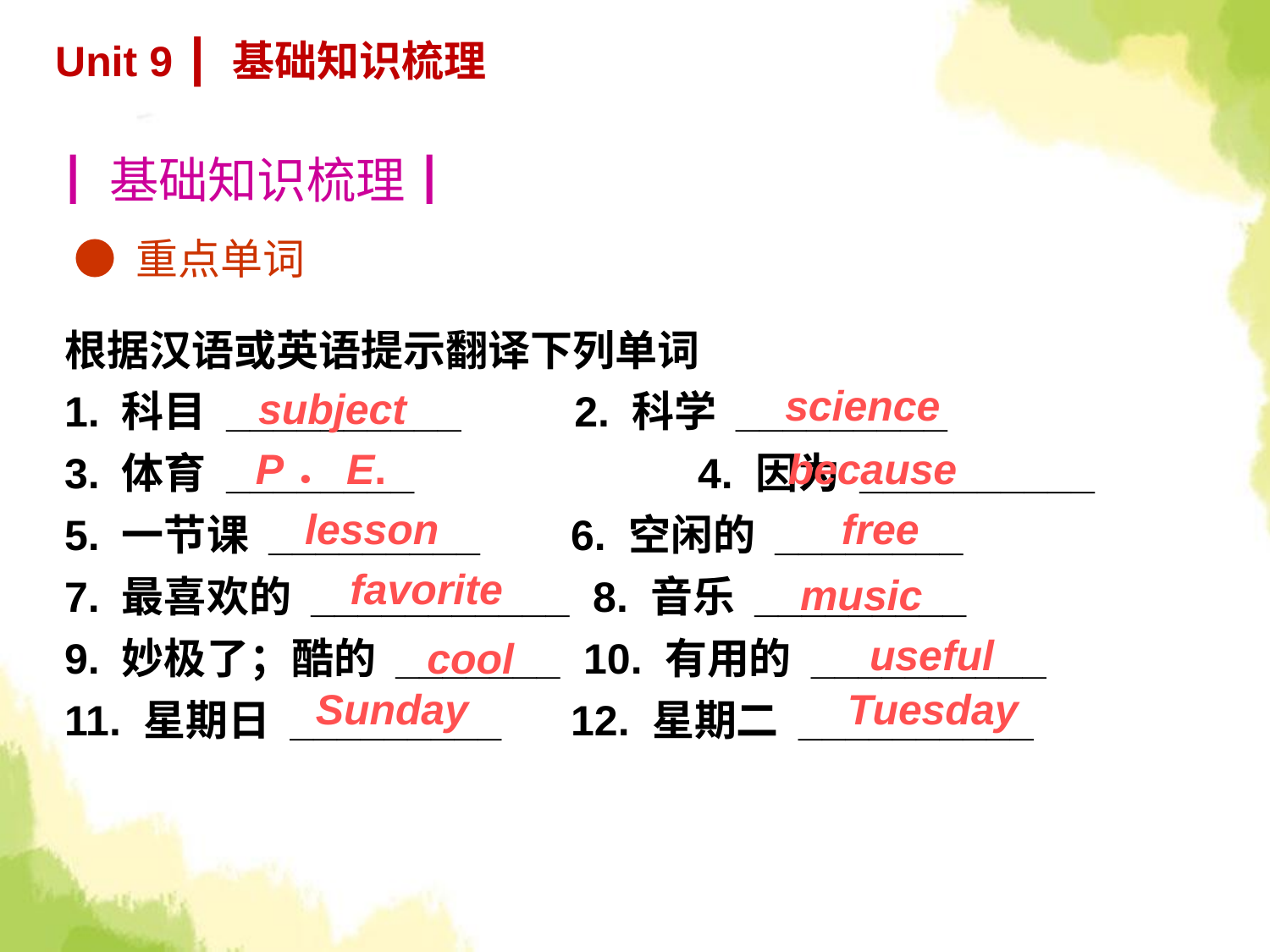

Unit 9 ┃ 基础知识梳理
┃基础知识梳理┃
● 重点单词
根据汉语或英语提示翻译下列单词
1. 科目 __________　	   2. 科学 _________
3. 体育 ________		   4. 因为 __________
5. 一节课 _________	   6. 空闲的 ________
7. 最喜欢的 ___________  8. 音乐 _________
9. 妙极了；酷的 _______  10. 有用的 __________
11. 星期日 _________	   12. 星期二 __________
science
subject
P．E.
because
lesson
free
favorite
music
useful
cool
Sunday
Tuesday